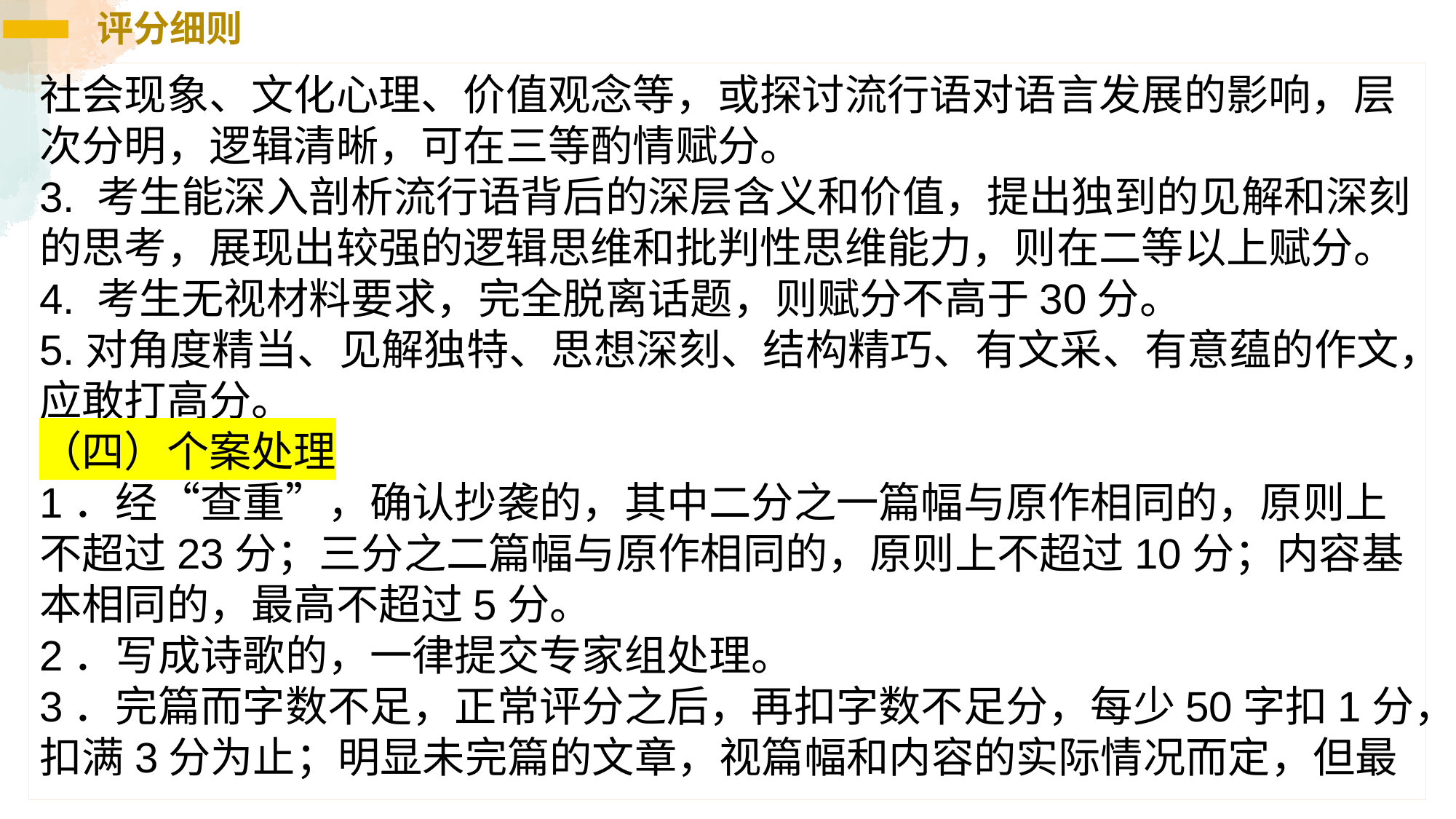

评分细则

社会现象、文化心理、价值观念等，或探讨流行语对语言发展的影响，层次分明，逻辑清晰，可在三等酌情赋分。
3. 考生能深入剖析流行语背后的深层含义和价值，提出独到的见解和深刻的思考，展现出较强的逻辑思维和批判性思维能力，则在二等以上赋分。
4. 考生无视材料要求，完全脱离话题，则赋分不高于30分。
5.对角度精当、见解独特、思想深刻、结构精巧、有文采、有意蕴的作文，应敢打高分。
（四）个案处理
1．经“查重”，确认抄袭的，其中二分之一篇幅与原作相同的，原则上不超过23分；三分之二篇幅与原作相同的，原则上不超过10分；内容基本相同的，最高不超过5分。
2．写成诗歌的，一律提交专家组处理。
3．完篇而字数不足，正常评分之后，再扣字数不足分，每少50字扣1分，扣满3分为止；明显未完篇的文章，视篇幅和内容的实际情况而定，但最

年度工作概述
您的内容打在这里，或者通过复制您的文本后，在此框中选择粘贴，并选择只保留文字，建议使用微软雅黑字体。您的内容打在这里，或者通过复制您的文本后，在此框中选择粘贴，并选择只保留文字，建议使用微软雅黑字体。